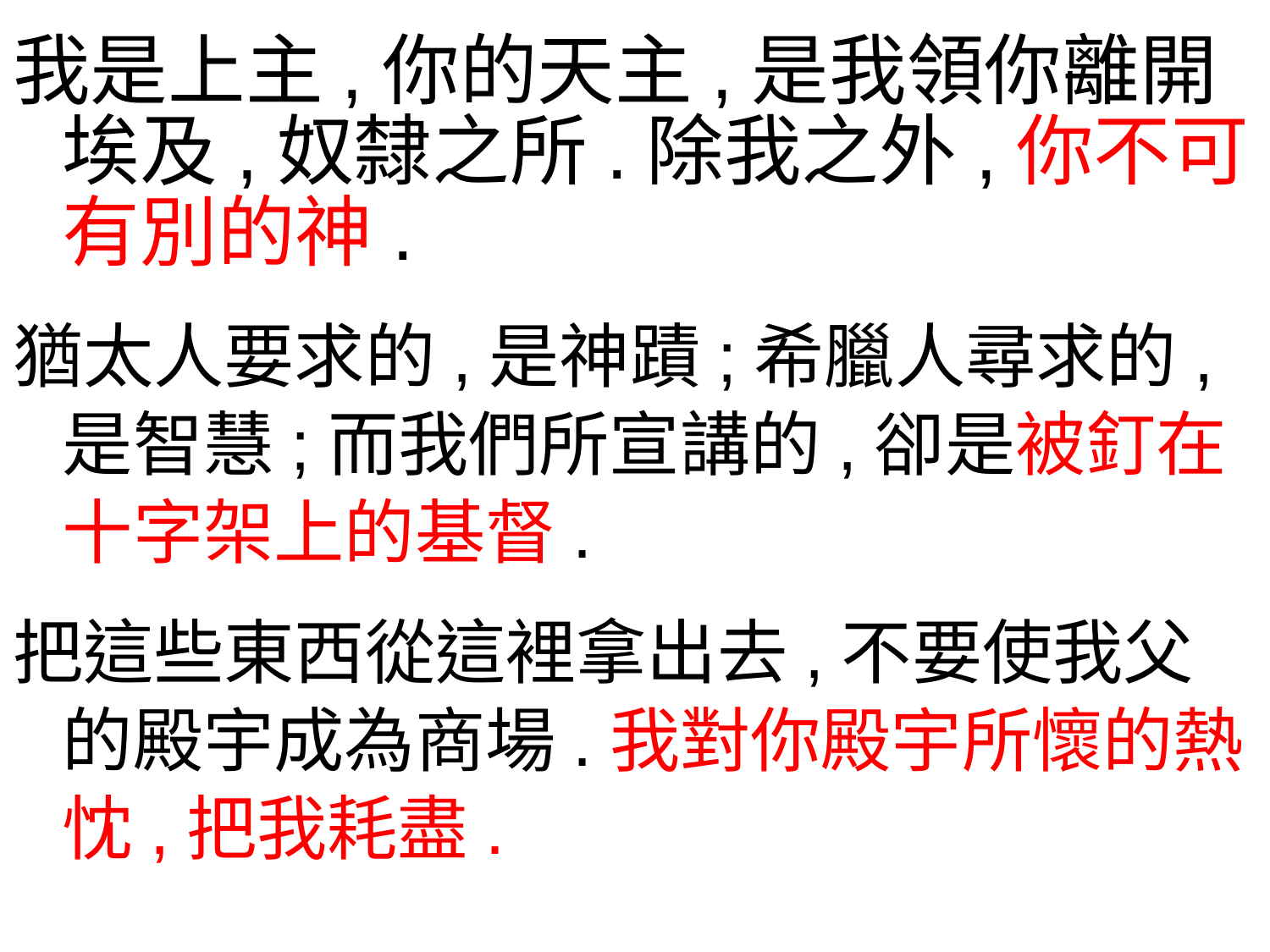

我是上主,你的天主,是我領你離開埃及,奴隸之所.除我之外,你不可有別的神.
猶太人要求的,是神蹟;希臘人尋求的,是智慧;而我們所宣講的,卻是被釘在十字架上的基督.
把這些東西從這裡拿出去,不要使我父的殿宇成為商場.我對你殿宇所懷的熱忱,把我耗盡.